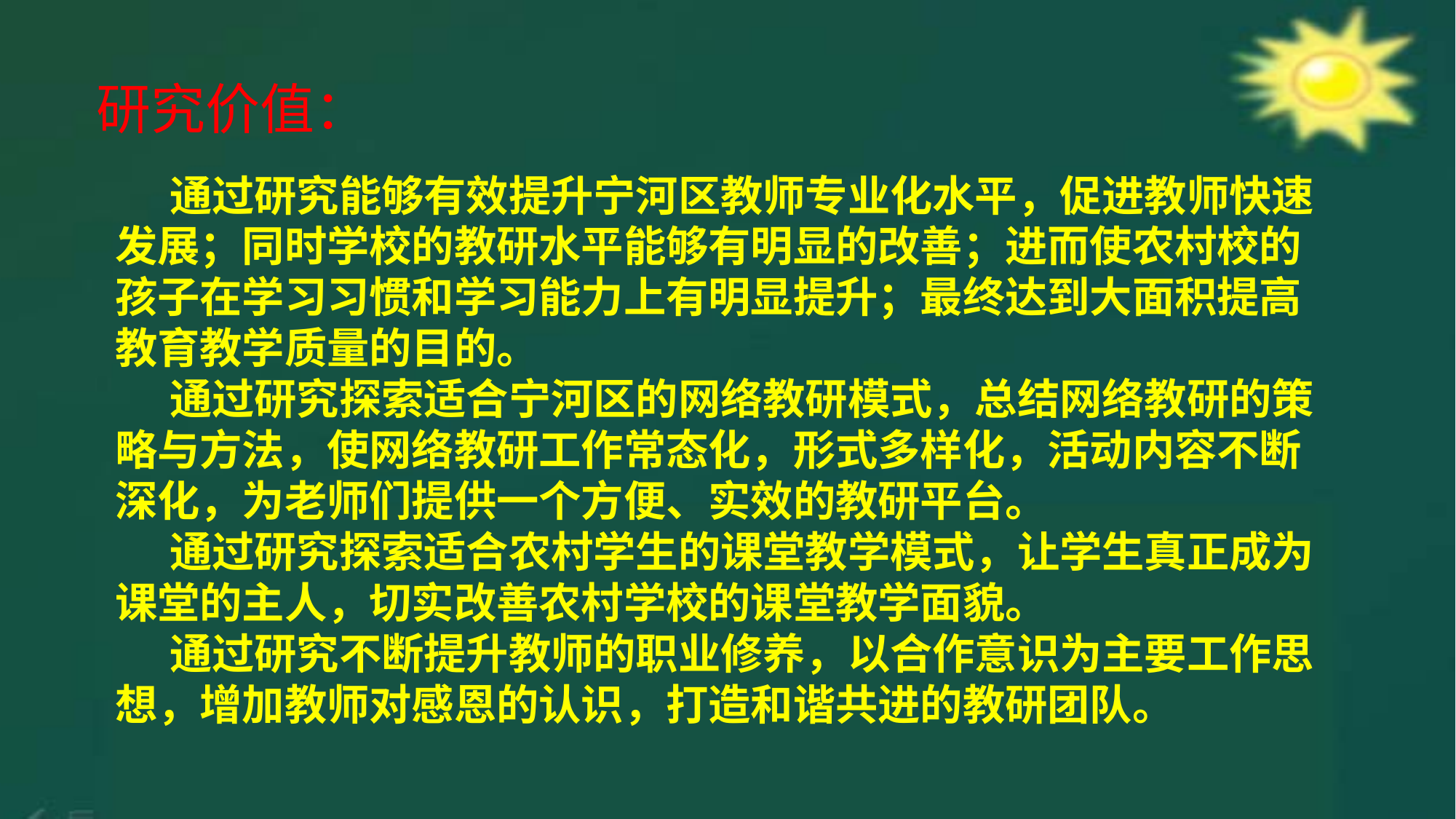

研究价值：
通过研究能够有效提升宁河区教师专业化水平，促进教师快速发展；同时学校的教研水平能够有明显的改善；进而使农村校的孩子在学习习惯和学习能力上有明显提升；最终达到大面积提高教育教学质量的目的。
通过研究探索适合宁河区的网络教研模式，总结网络教研的策略与方法，使网络教研工作常态化，形式多样化，活动内容不断深化，为老师们提供一个方便、实效的教研平台。
通过研究探索适合农村学生的课堂教学模式，让学生真正成为课堂的主人，切实改善农村学校的课堂教学面貌。
通过研究不断提升教师的职业修养，以合作意识为主要工作思想，增加教师对感恩的认识，打造和谐共进的教研团队。